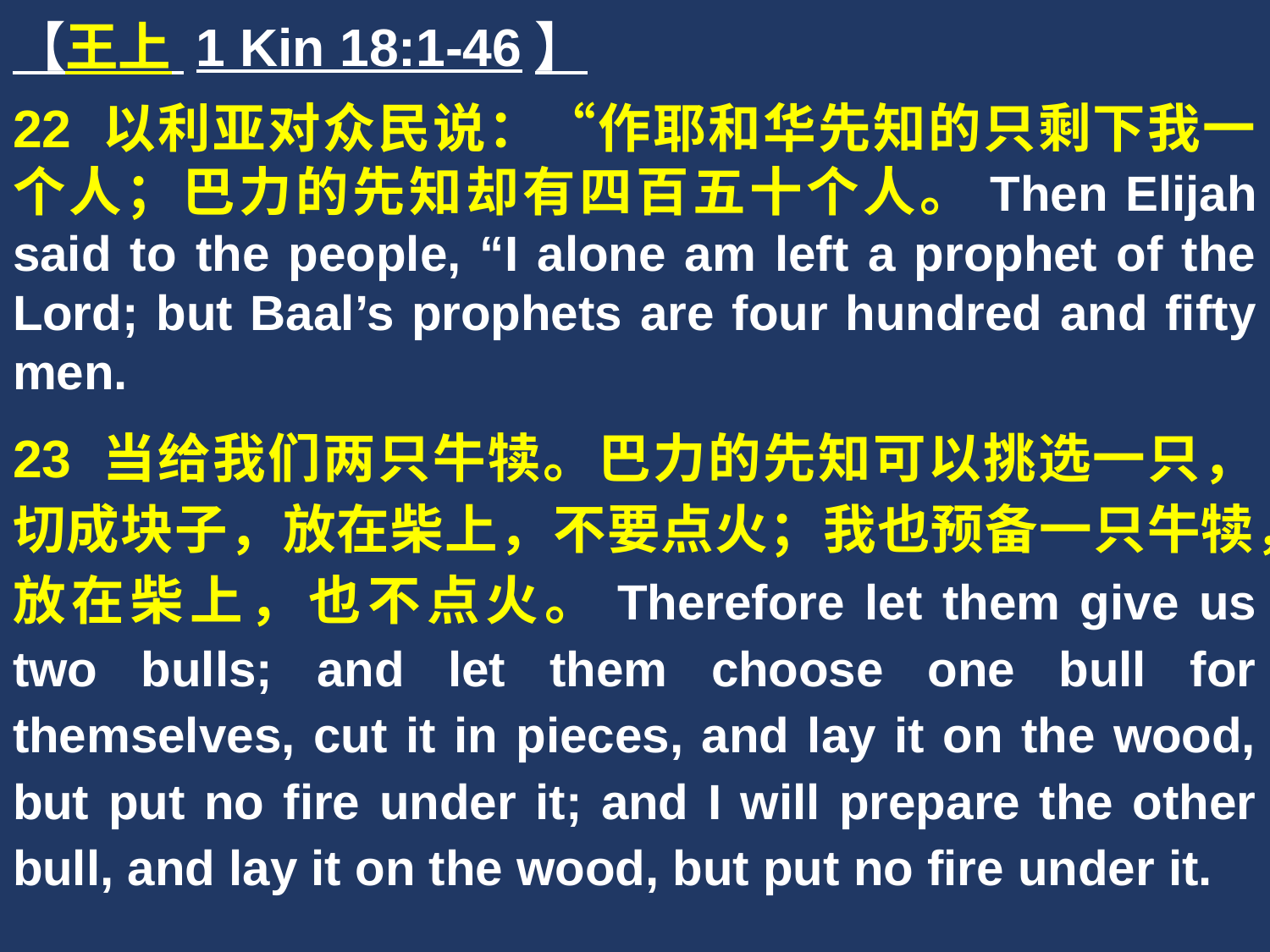

【王上 1 Kin 18:1-46】
22 以利亚对众民说：“作耶和华先知的只剩下我一个人；巴力的先知却有四百五十个人。Then Elijah said to the people, “I alone am left a prophet of the Lord; but Baal’s prophets are four hundred and fifty men.
23 当给我们两只牛犊。巴力的先知可以挑选一只，切成块子，放在柴上，不要点火；我也预备一只牛犊，放在柴上，也不点火。Therefore let them give us two bulls; and let them choose one bull for themselves, cut it in pieces, and lay it on the wood, but put no fire under it; and I will prepare the other bull, and lay it on the wood, but put no fire under it.